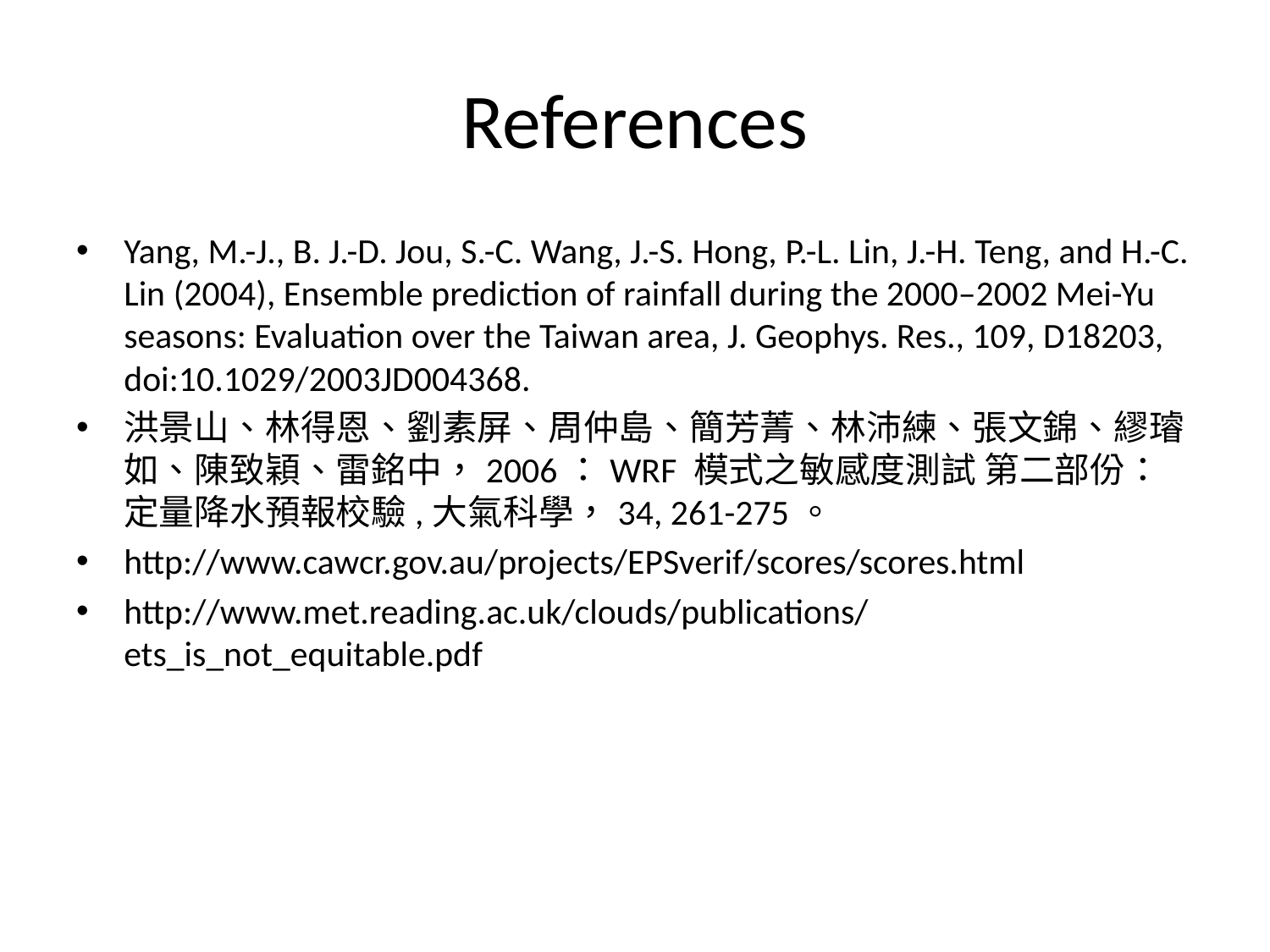

# References
Yang, M.-J., B. J.-D. Jou, S.-C. Wang, J.-S. Hong, P.-L. Lin, J.-H. Teng, and H.-C. Lin (2004), Ensemble prediction of rainfall during the 2000–2002 Mei-Yu seasons: Evaluation over the Taiwan area, J. Geophys. Res., 109, D18203,    doi:10.1029/2003JD004368.
洪景山、林得恩、劉素屏、周仲島、簡芳菁、林沛練、張文錦、繆璿如、陳致穎、雷銘中，2006：WRF 模式之敏感度測試 第二部份：定量降水預報校驗,大氣科學，34, 261-275。
http://www.cawcr.gov.au/projects/EPSverif/scores/scores.html
http://www.met.reading.ac.uk/clouds/publications/ets_is_not_equitable.pdf